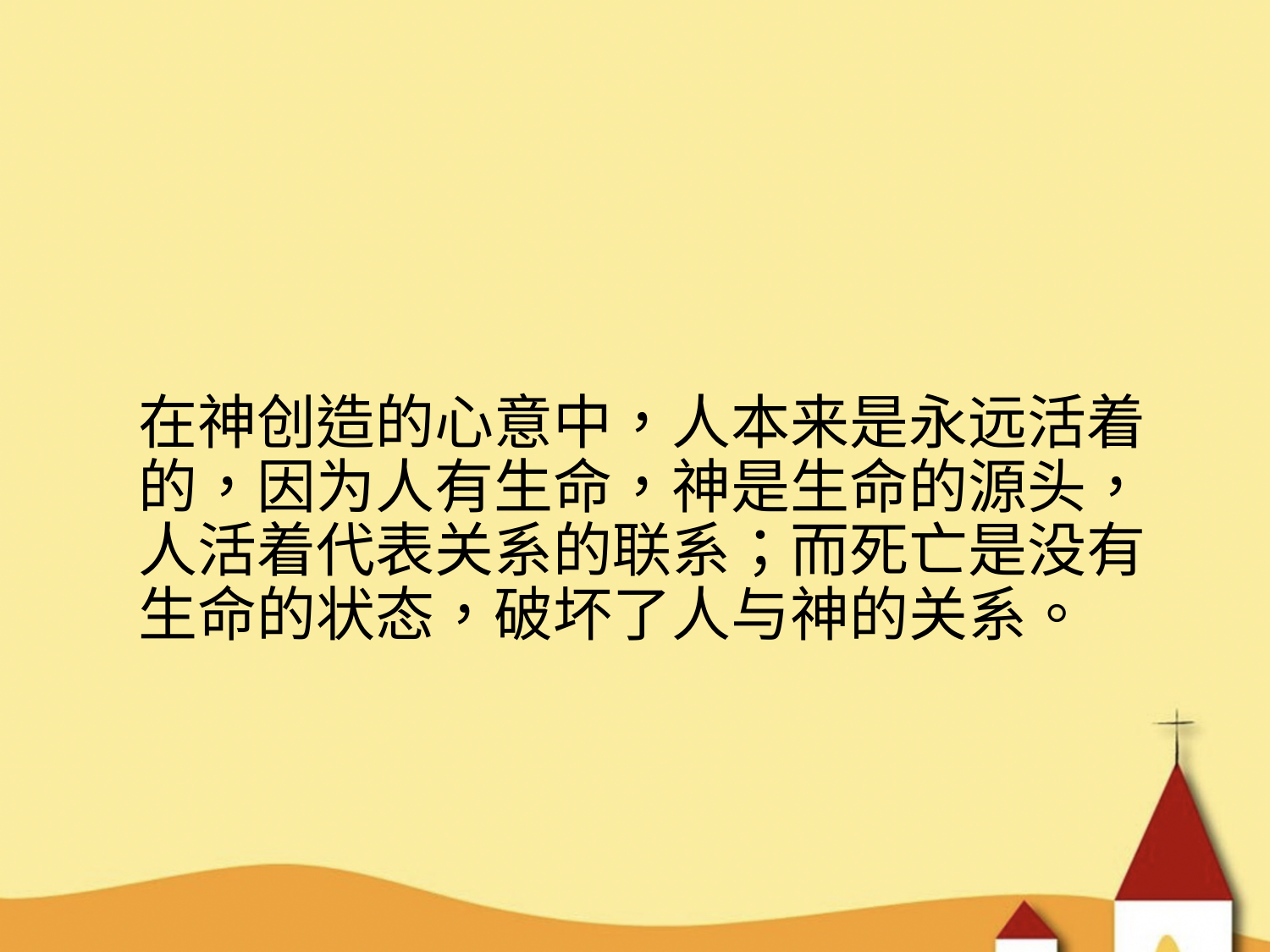

#
在神创造的心意中，人本来是永远活着的，因为人有生命，神是生命的源头，人活着代表关系的联系；而死亡是没有生命的状态，破坏了人与神的关系。